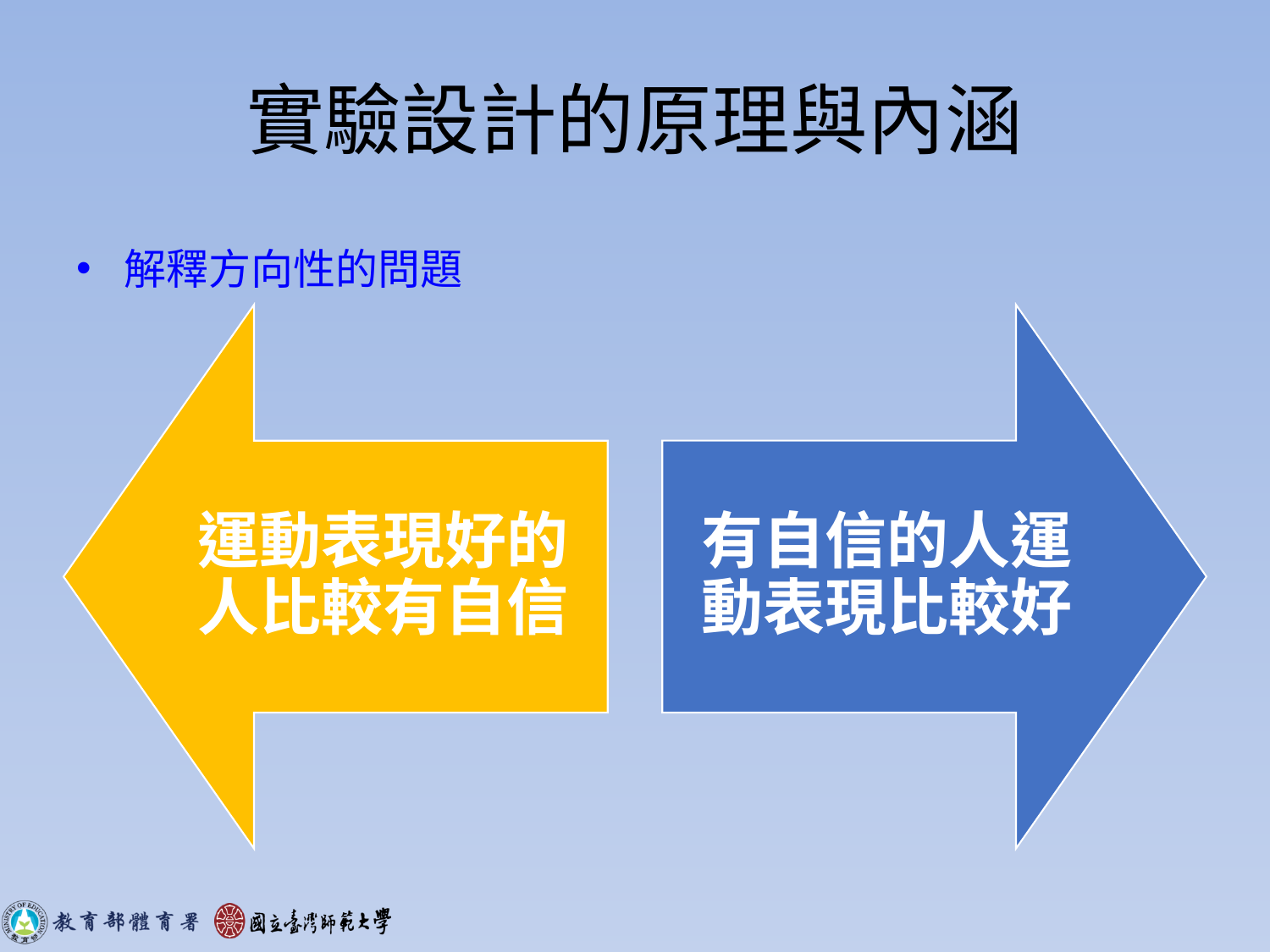

# 實驗設計的原理與內涵
解釋方向性的問題
運動表現好的人比較有自信
有自信的人運動表現比較好